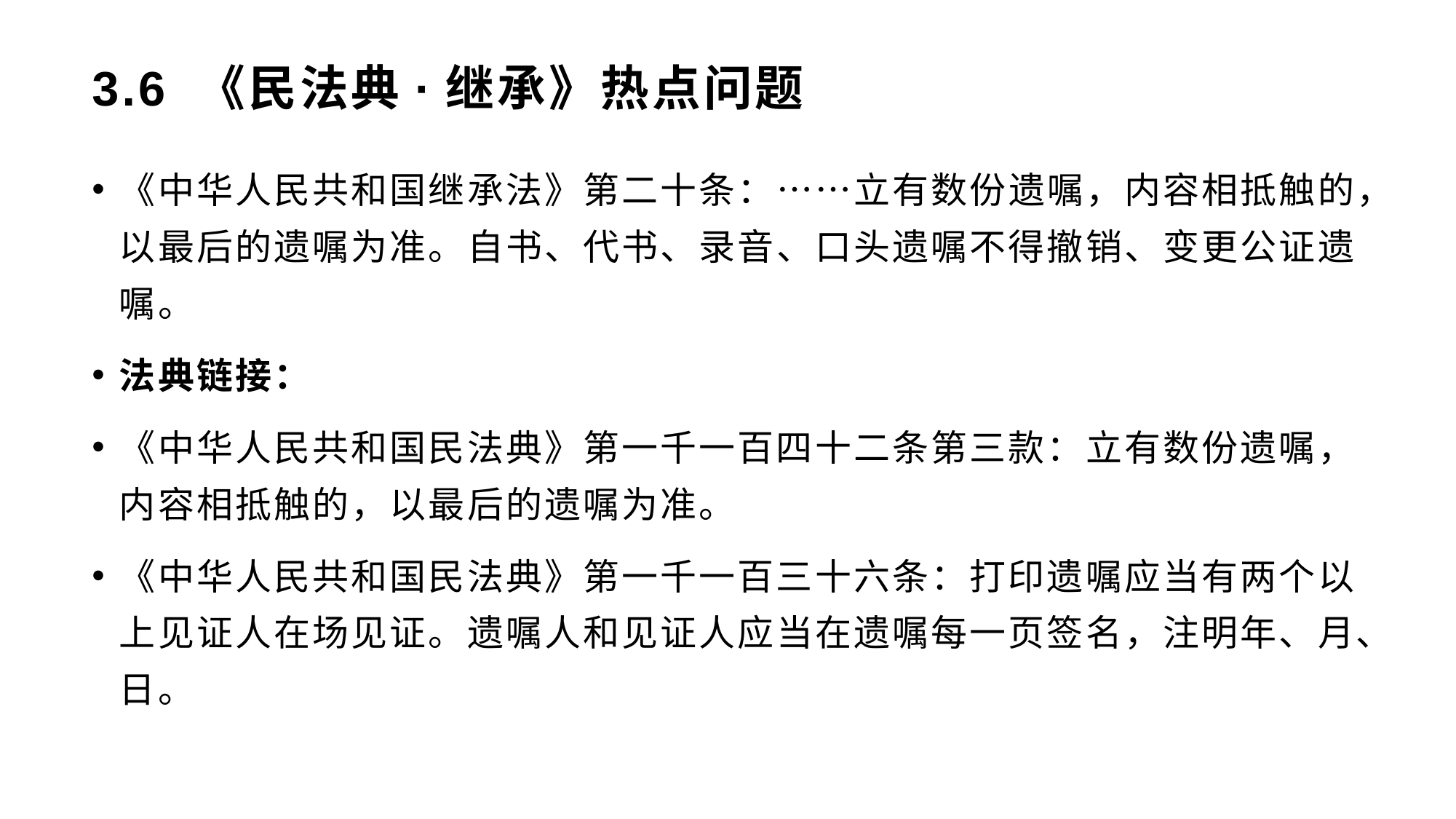

# 3.6 《民法典·继承》热点问题
《中华人民共和国继承法》第二十条：……立有数份遗嘱，内容相抵触的，以最后的遗嘱为准。自书、代书、录音、口头遗嘱不得撤销、变更公证遗嘱。
法典链接：
《中华人民共和国民法典》第一千一百四十二条第三款：立有数份遗嘱，内容相抵触的，以最后的遗嘱为准。
《中华人民共和国民法典》第一千一百三十六条：打印遗嘱应当有两个以上见证人在场见证。遗嘱人和见证人应当在遗嘱每一页签名，注明年、月、日。